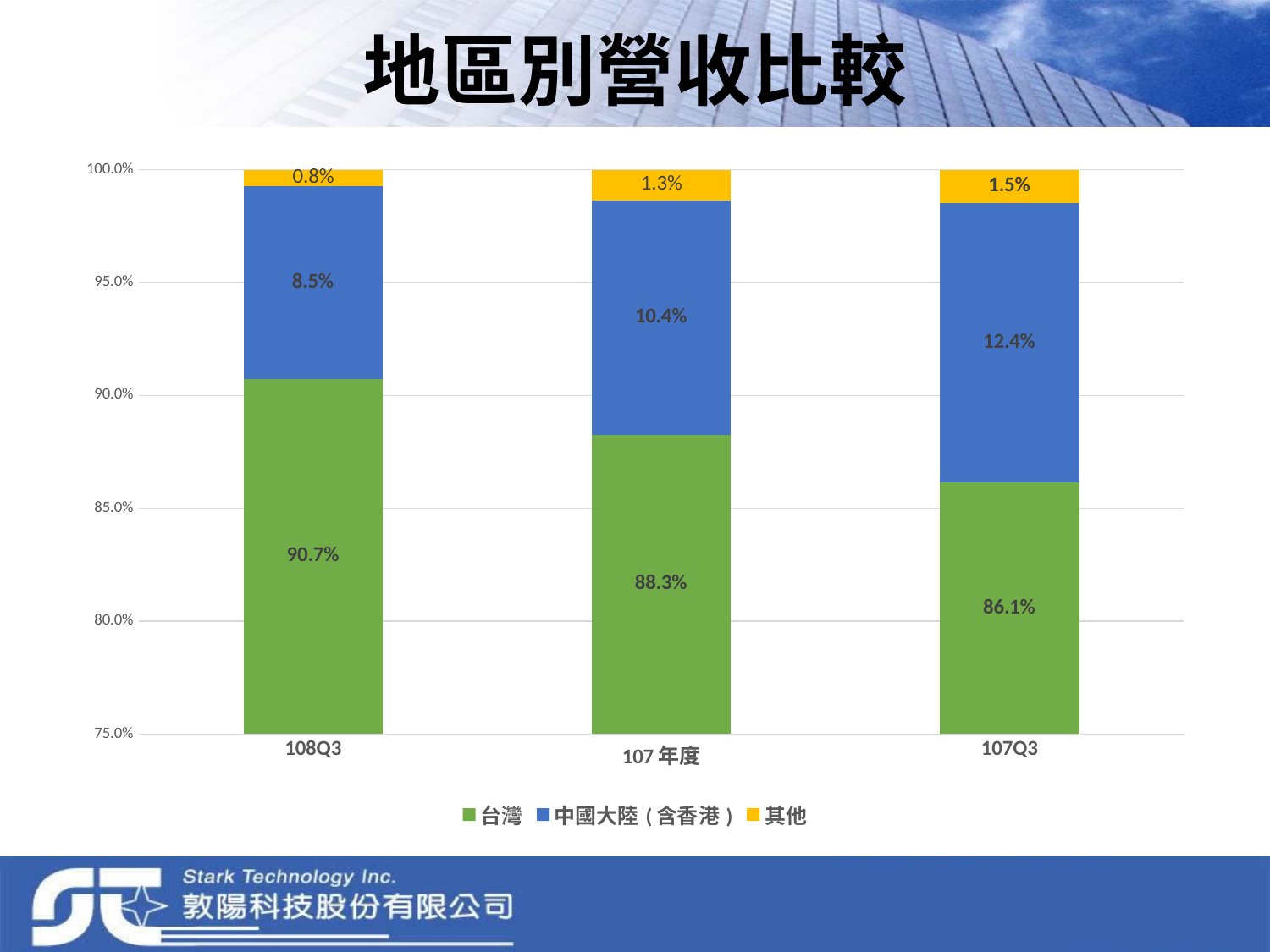

# 地區別營收比較

### Chart

| Category | 台灣 | 中國大陸(含香港) | 其他 |
|---|---|---|---|
| 108Q3 | 0.9074011087385987 | 0.08521287367824552 | 0.007386017583155792 |
| 107年度 | 0.8826046349697568 | 0.10387909958267817 | 0.013516265447565025 |
| 107Q3 | 0.861399550732106 | 0.12386746438140099 | 0.014732984886493024 |